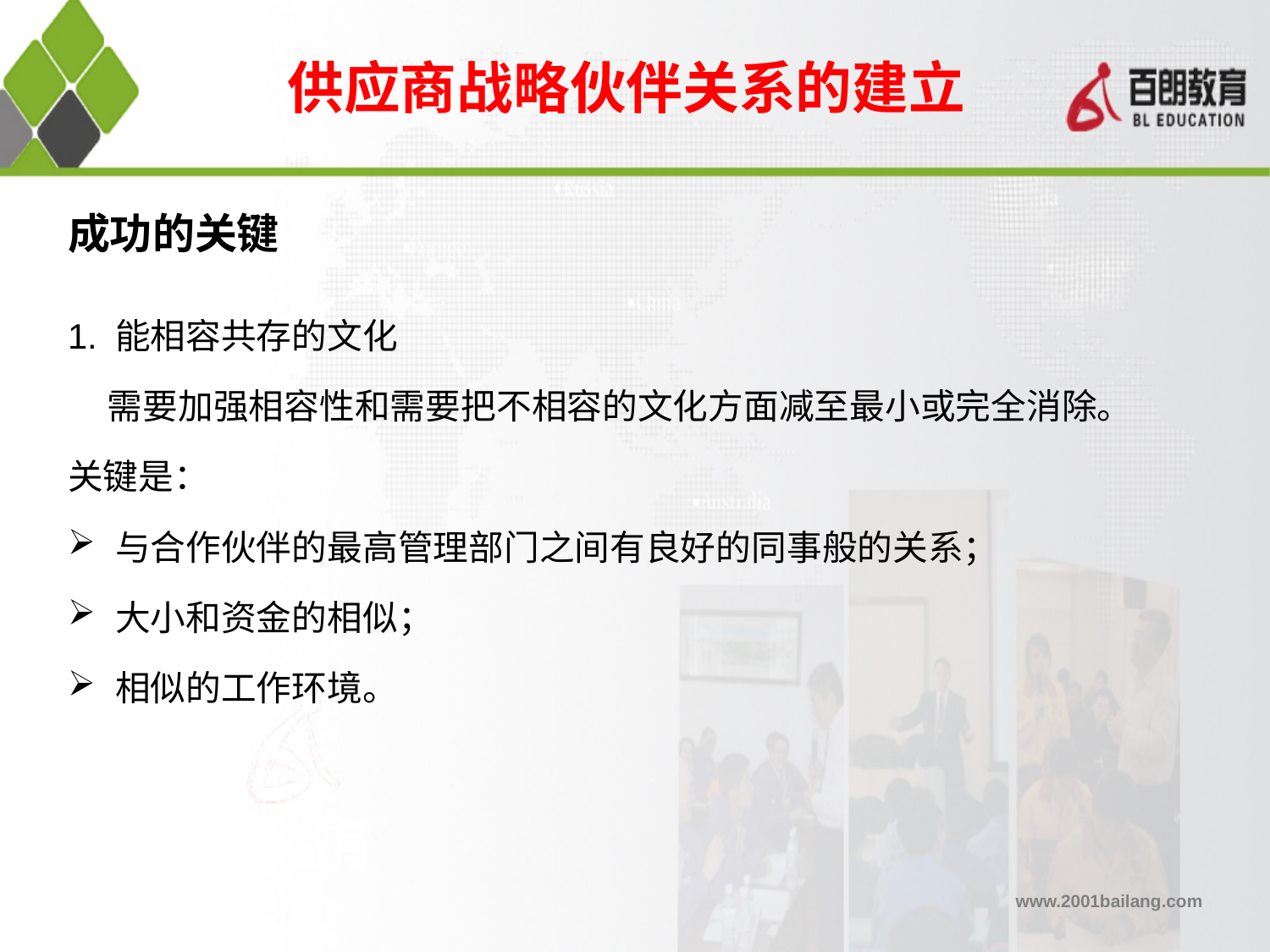

供应商战略伙伴关系的建立
# 成功的关键
1. 能相容共存的文化
    需要加强相容性和需要把不相容的文化方面减至最小或完全消除。
关键是：
与合作伙伴的最高管理部门之间有良好的同事般的关系；
大小和资金的相似；
相似的工作环境。